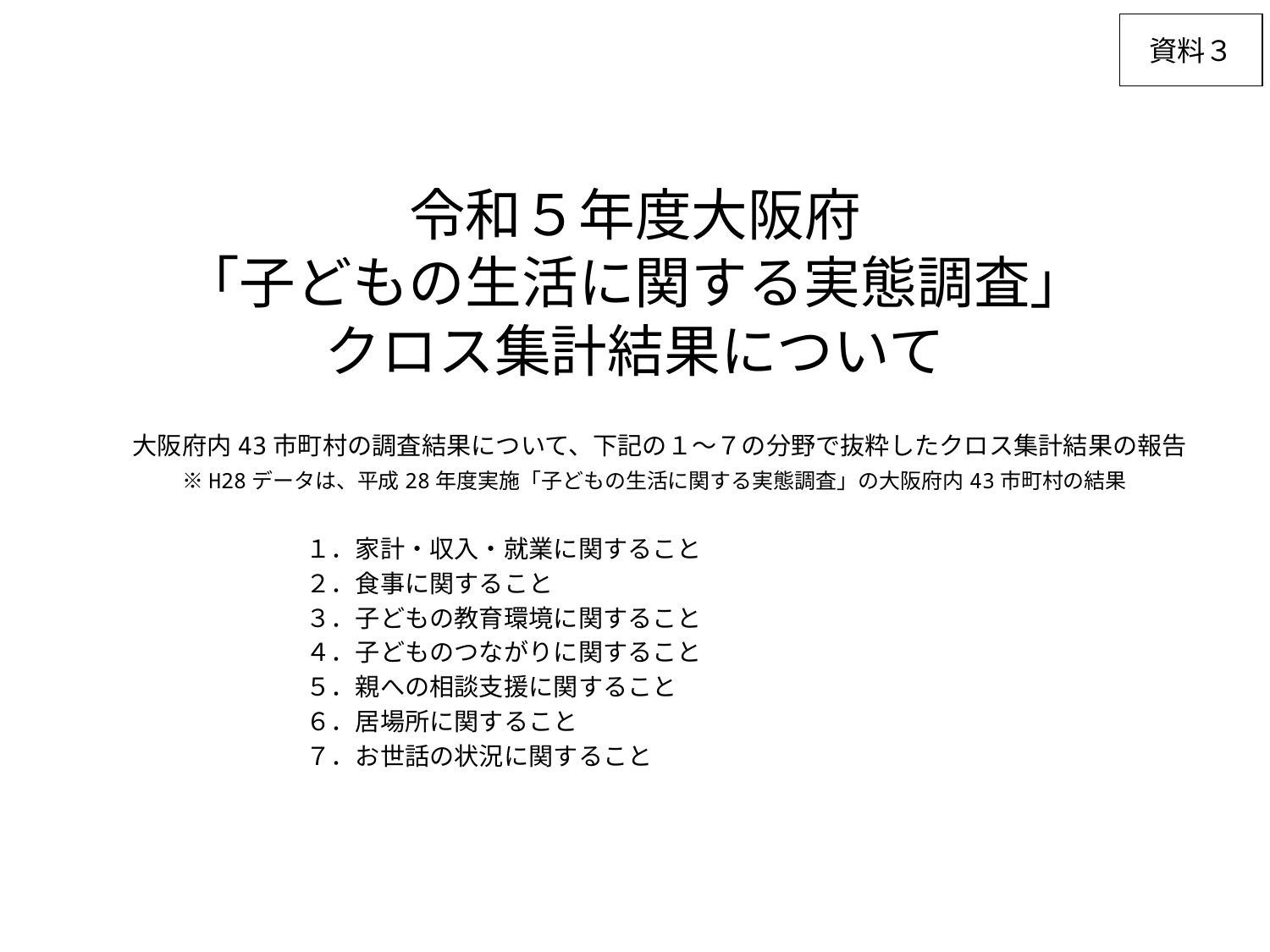

資料３
令和５年度大阪府
「子どもの生活に関する実態調査」
クロス集計結果について
大阪府内43市町村の調査結果について、下記の１～７の分野で抜粋したクロス集計結果の報告
　　※H28データは、平成28年度実施「子どもの生活に関する実態調査」の大阪府内43市町村の結果

　　　　　　　１．家計・収入・就業に関すること
　　　　　　　２．食事に関すること
　　　　　　　３．子どもの教育環境に関すること
　　　　　　　４．子どものつながりに関すること
　　　　　　　５．親への相談支援に関すること
　　　　　　　６．居場所に関すること
　　　　　　　７．お世話の状況に関すること